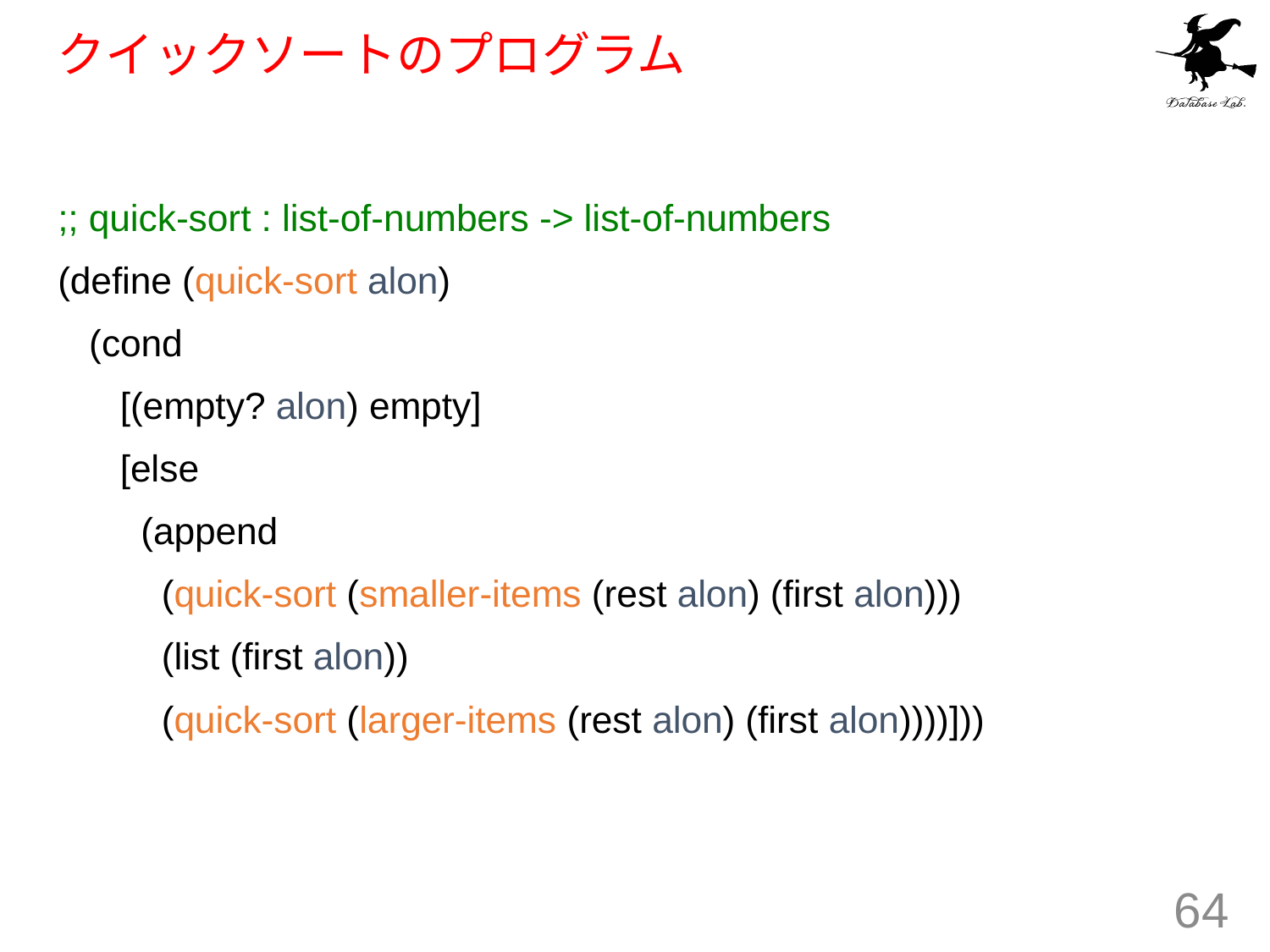

# クイックソートのプログラム
;; quick-sort : list-of-numbers -> list-of-numbers
(define (quick-sort alon)
   (cond
      [(empty? alon) empty]
      [else
        (append
          (quick-sort (smaller-items (rest alon) (first alon)))
          (list (first alon))
          (quick-sort (larger-items (rest alon) (first alon))))]))
64